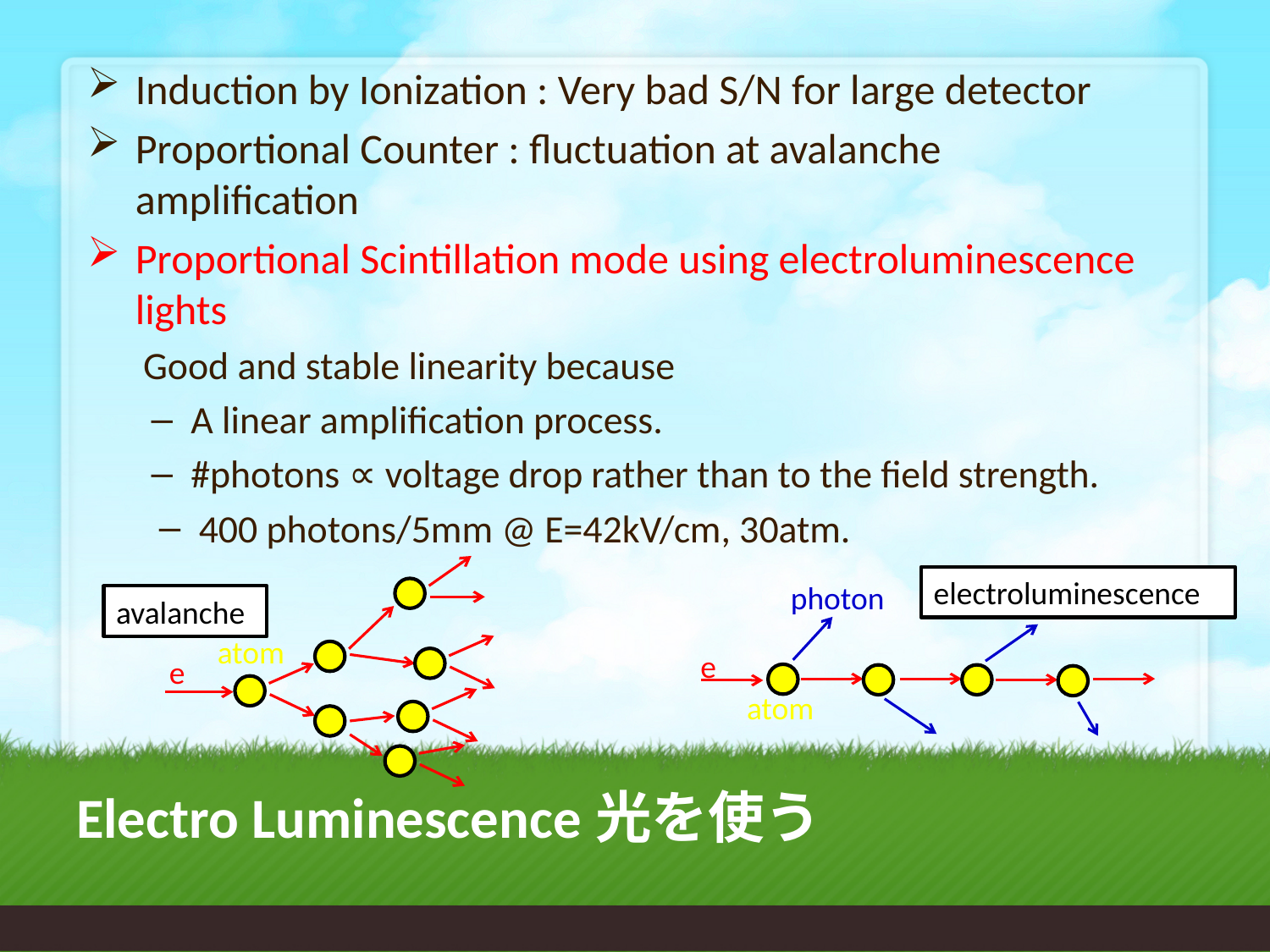

Induction by Ionization : Very bad S/N for large detector
Proportional Counter : fluctuation at avalanche amplification
Proportional Scintillation mode using electroluminescence lights
Good and stable linearity because
A linear amplification process.
#photons ∝ voltage drop rather than to the field strength.
400 photons/5mm @ E=42kV/cm, 30atm.

atom

e

electroluminescence
photon
e

atom
avalanche
# Electro Luminescence光を使う